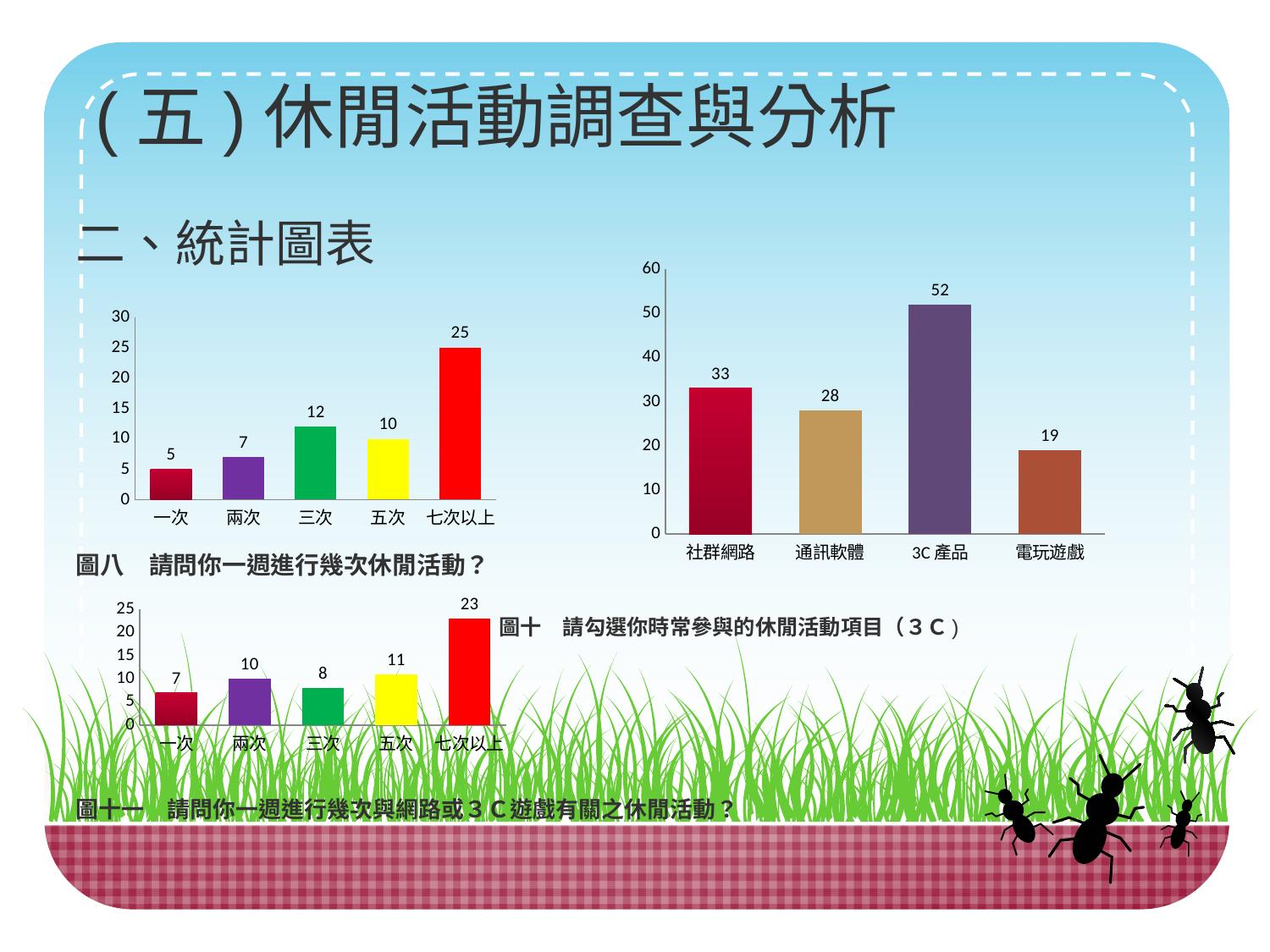

(五)休閒活動調查與分析
二、統計圖表

圖八　請問你一週進行幾次休閒活動？

                                                                                      圖十　請勾選你時常參與的休閒活動項目（３Ｃ)

圖十一　請問你一週進行幾次與網路或３Ｃ遊戲有關之休閒活動？

### Chart

| Category | 數列 1 |
|---|---|
| 社群網路 | 33.0 |
| 通訊軟體 | 28.0 |
| 3C產品 | 52.0 |
| 電玩遊戲 | 19.0 |

### Chart

| Category | 數列 1 |
|---|---|
| 一次 | 5.0 |
| 兩次 | 7.0 |
| 三次 | 12.0 |
| 五次 | 10.0 |
| 七次以上 | 25.0 |

### Chart

| Category | 數列 1 |
|---|---|
| 一次 | 7.0 |
| 兩次 | 10.0 |
| 三次 | 8.0 |
| 五次 | 11.0 |
| 七次以上 | 23.0 |